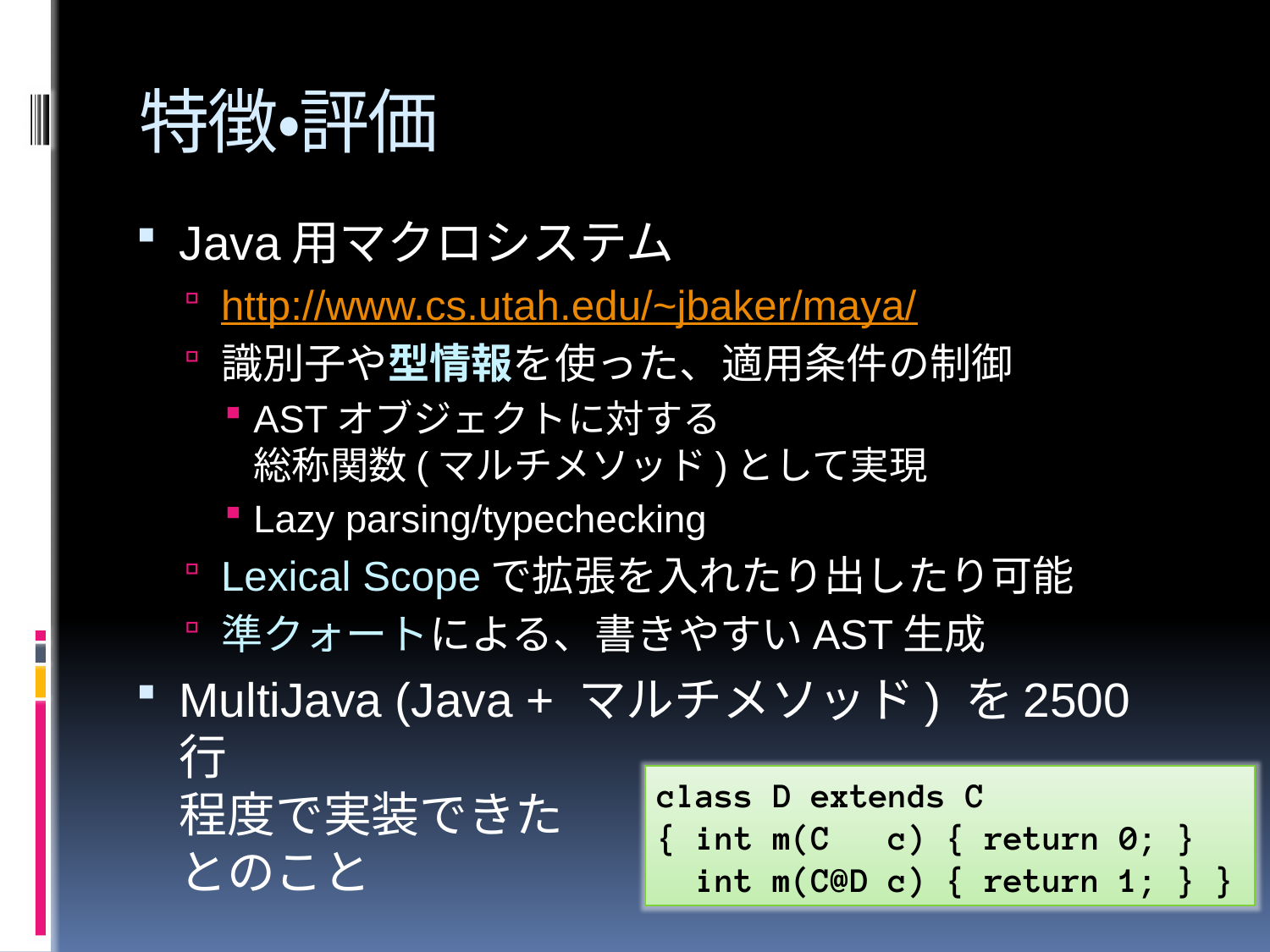

# 特徴・評価
Java用マクロシステム
http://www.cs.utah.edu/~jbaker/maya/
識別子や型情報を使った、適用条件の制御
ASTオブジェクトに対する
総称関数(マルチメソッド)として実現
Lazy parsing/typechecking
Lexical Scopeで拡張を入れたり出したり可能
準クォートによる、書きやすいAST生成
MultiJava (Java + マルチメソッド) を2500行
程度で実装できた
とのこと
class D extends C
{ int m(C   c) { return 0; }
  int m(C@D c) { return 1; } }